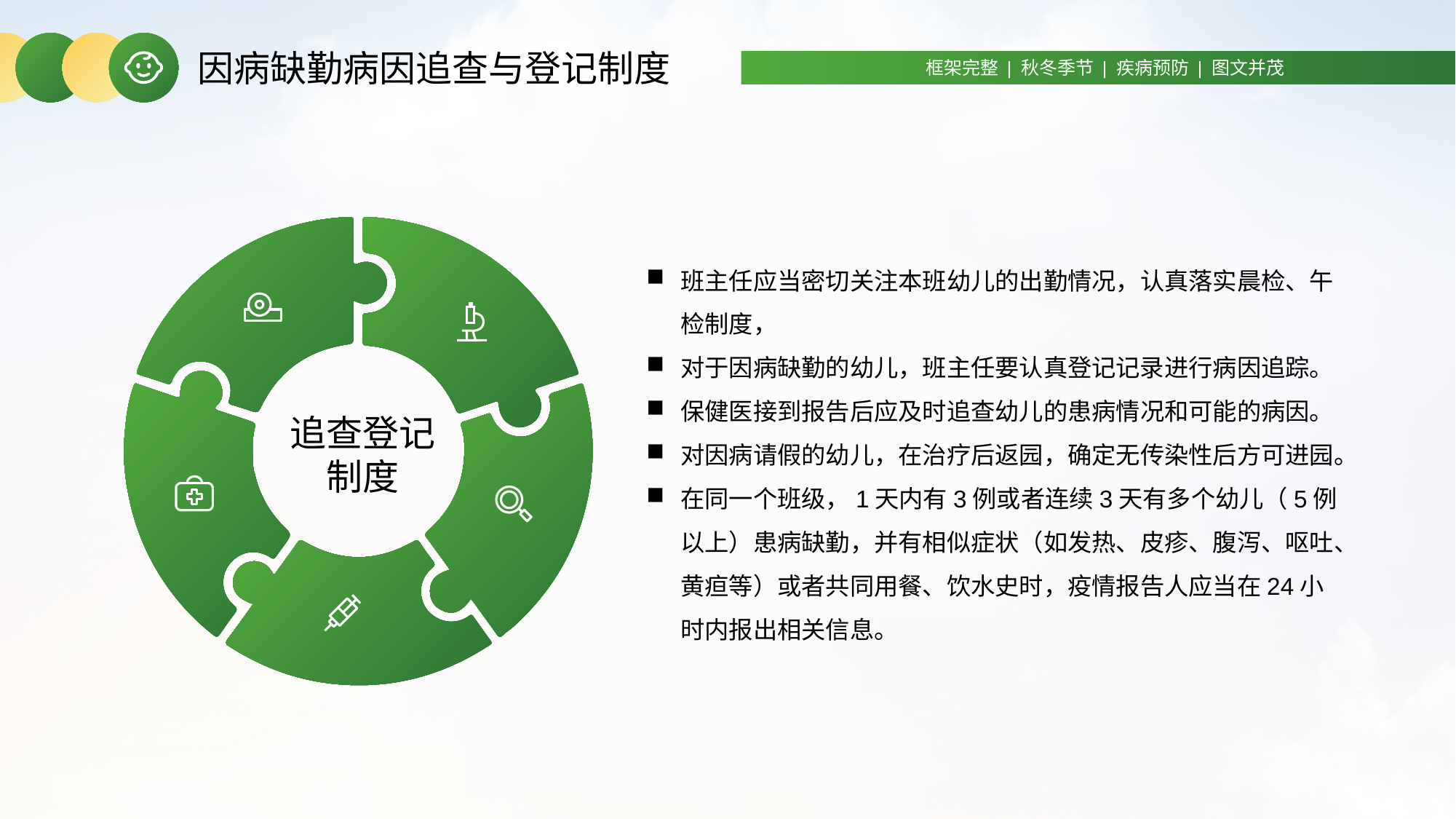

因病缺勤病因追查与登记制度
框架完整 | 秋冬季节 | 疾病预防 | 图文并茂

追查登记
制度

班主任应当密切关注本班幼儿的出勤情况，认真落实晨检、午检制度，
对于因病缺勤的幼儿，班主任要认真登记记录进行病因追踪。
保健医接到报告后应及时追查幼儿的患病情况和可能的病因。
对因病请假的幼儿，在治疗后返园，确定无传染性后方可进园。
在同一个班级，1天内有3例或者连续3天有多个幼儿（5例以上）患病缺勤，并有相似症状（如发热、皮疹、腹泻、呕吐、黄疸等）或者共同用餐、饮水史时，疫情报告人应当在24小时内报出相关信息。